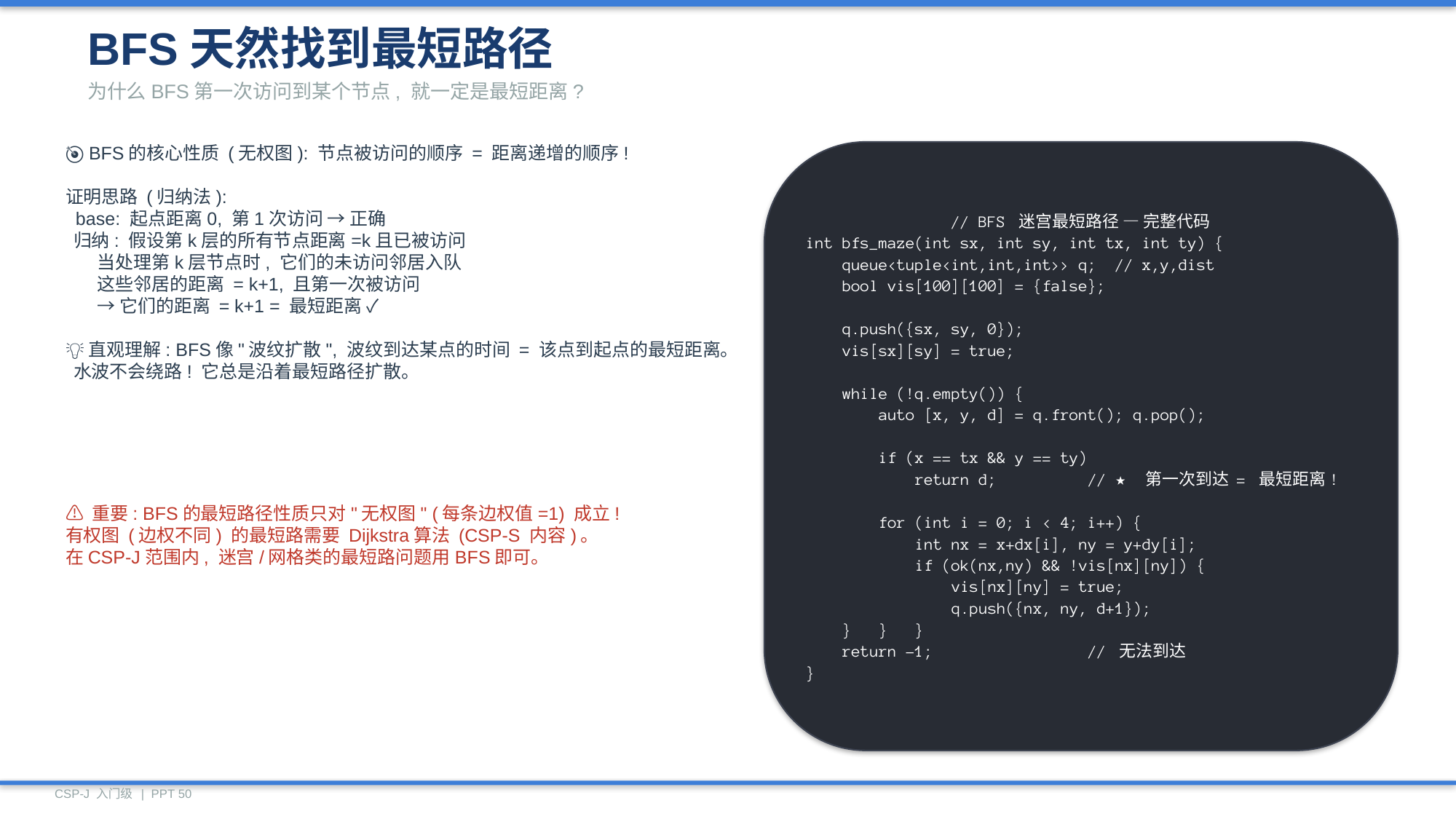

BFS天然找到最短路径
为什么BFS第一次访问到某个节点, 就一定是最短距离?
🎯 BFS的核心性质 (无权图): 节点被访问的顺序 = 距离递增的顺序!
证明思路 (归纳法):
  base: 起点距离0, 第1次访问 → 正确
  归纳: 假设第k层的所有节点距离=k且已被访问
        当处理第k层节点时, 它们的未访问邻居入队
        这些邻居的距离 = k+1, 且第一次被访问
        → 它们的距离 = k+1 = 最短距离 ✓
💡 直观理解: BFS像"波纹扩散", 波纹到达某点的时间 = 该点到起点的最短距离。
  水波不会绕路! 它总是沿着最短路径扩散。
// BFS 迷宫最短路径 — 完整代码
int bfs_maze(int sx, int sy, int tx, int ty) {
    queue<tuple<int,int,int>> q;  // x,y,dist
    bool vis[100][100] = {false};

    q.push({sx, sy, 0});
    vis[sx][sy] = true;

    while (!q.empty()) {
        auto [x, y, d] = q.front(); q.pop();

        if (x == tx && y == ty)
            return d;          // ★ 第一次到达 = 最短距离!

        for (int i = 0; i < 4; i++) {
            int nx = x+dx[i], ny = y+dy[i];
            if (ok(nx,ny) && !vis[nx][ny]) {
                vis[nx][ny] = true;
                q.push({nx, ny, d+1});
    }   }   }
    return -1;                 // 无法到达
}
⚠️ 重要: BFS的最短路径性质只对"无权图" (每条边权值=1) 成立!
有权图 (边权不同) 的最短路需要 Dijkstra算法 (CSP-S 内容)。
在CSP-J范围内, 迷宫/网格类的最短路问题用BFS即可。

CSP-J 入门级  |  PPT 50